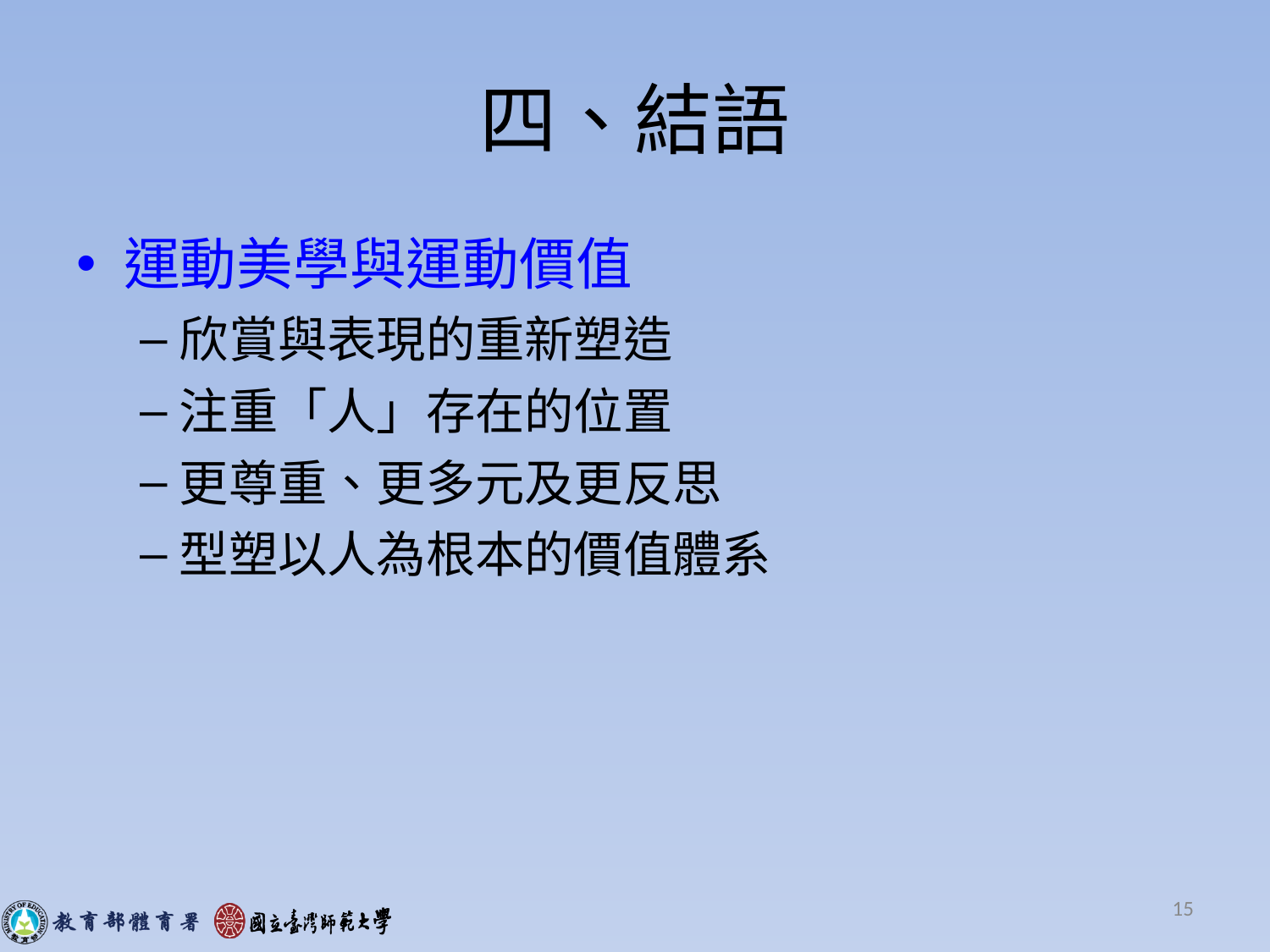

# 四、結語
運動美學與運動價值
欣賞與表現的重新塑造
注重「人」存在的位置
更尊重、更多元及更反思
型塑以人為根本的價值體系
15